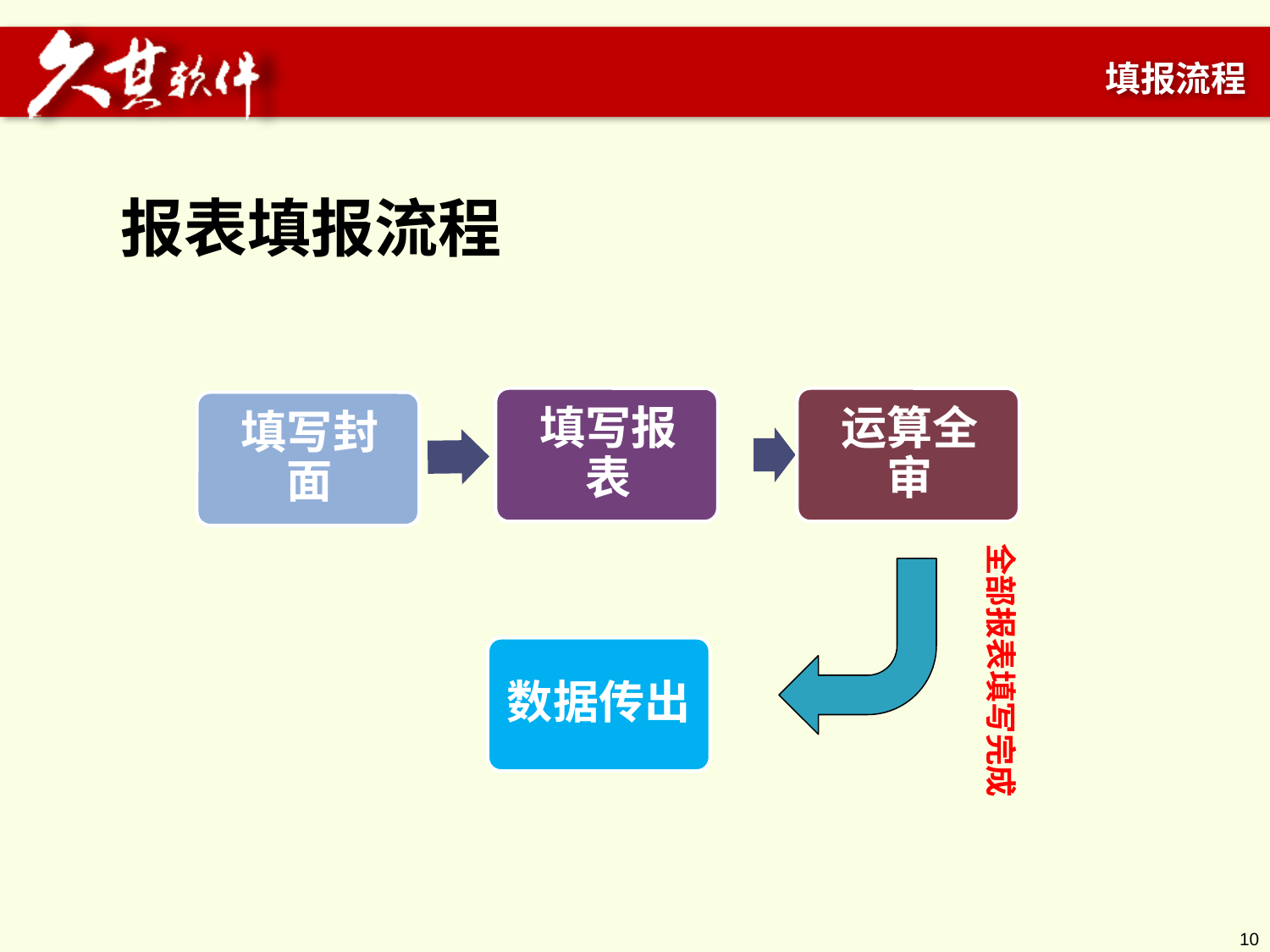

# 填报流程
报表填报流程
填写封面

填写报表

运算全审
全部报表填写完成

数据传出
10